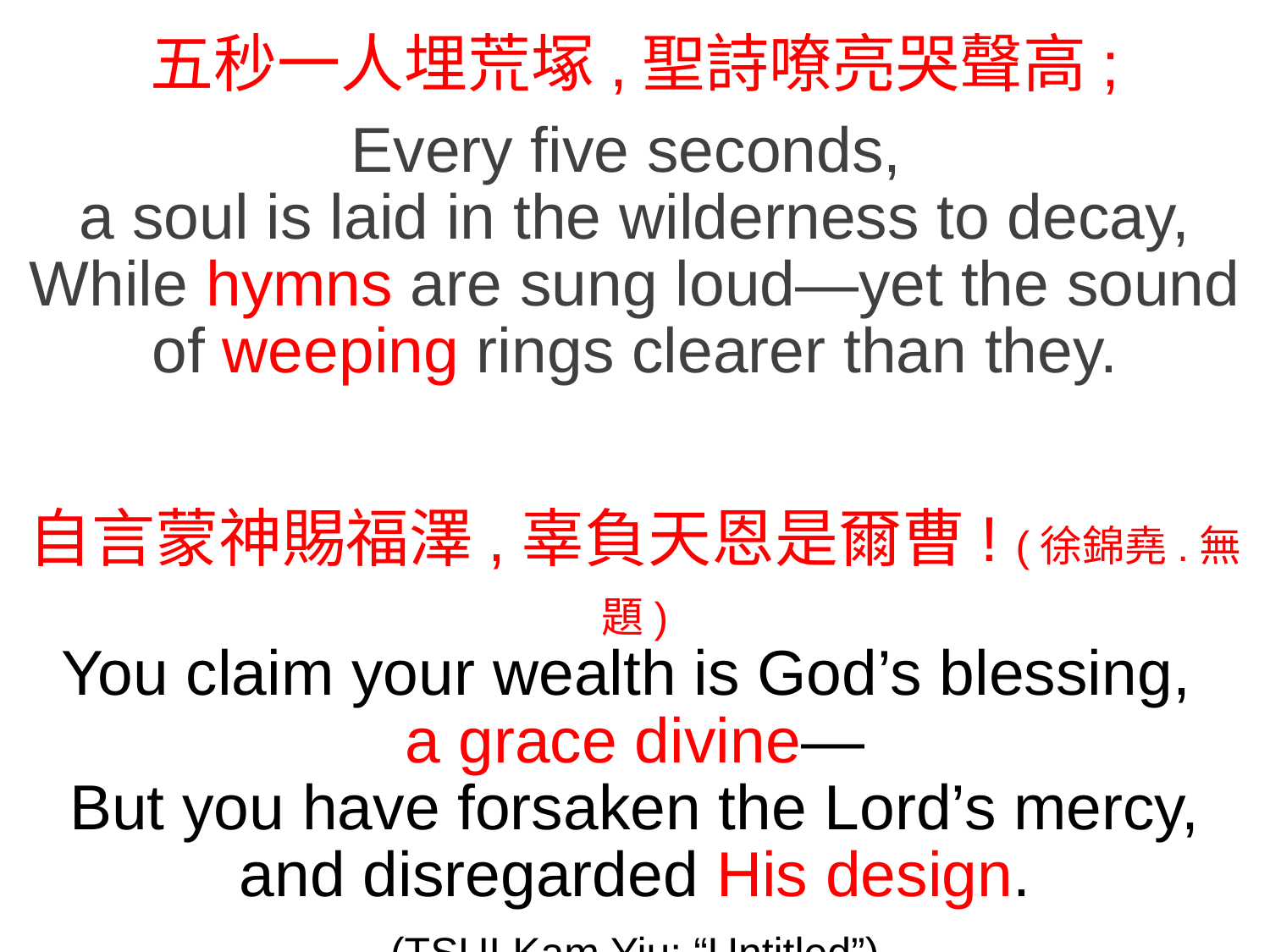

五秒一人埋荒塚,聖詩嘹亮哭聲高;
Every five seconds,
a soul is laid in the wilderness to decay,
While hymns are sung loud—yet the sound of weeping rings clearer than they.

自言蒙神賜福澤,辜負天恩是爾曹! (徐錦堯.無題)
You claim your wealth is God’s blessing,
a grace divine—
But you have forsaken the Lord’s mercy, and disregarded His design.
(TSUI Kam Yiu: “Untitled”)